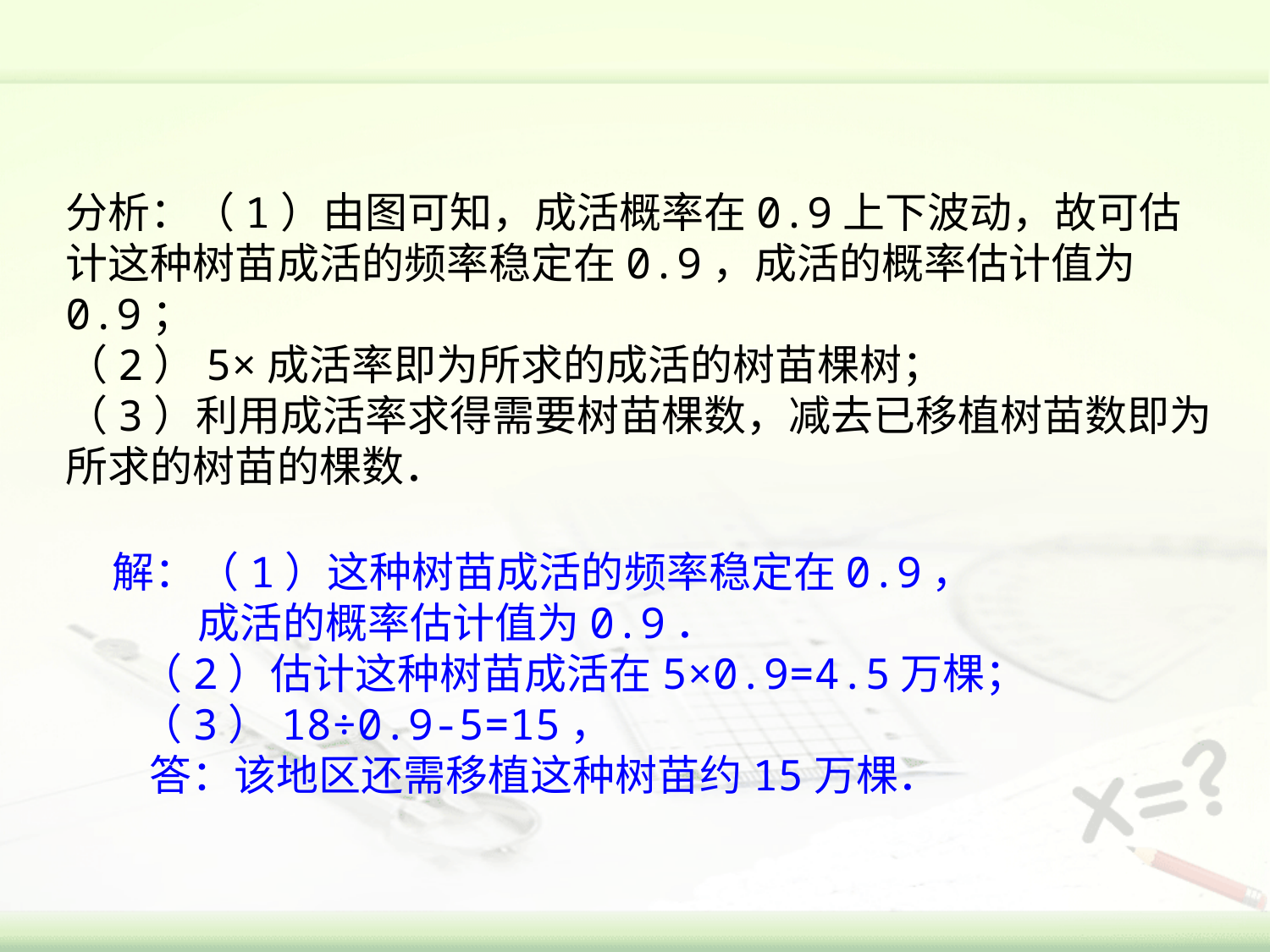

分析：（1）由图可知，成活概率在0.9上下波动，故可估计这种树苗成活的频率稳定在0.9，成活的概率估计值为0.9；
（2）5×成活率即为所求的成活的树苗棵树；
（3）利用成活率求得需要树苗棵数，减去已移植树苗数即为所求的树苗的棵数．
 解：（1）这种树苗成活的频率稳定在0.9，
          成活的概率估计值为0.9．
     （2）估计这种树苗成活在5×0.9=4.5万棵；
     （3）18÷0.9-5=15，
      答：该地区还需移植这种树苗约15万棵．